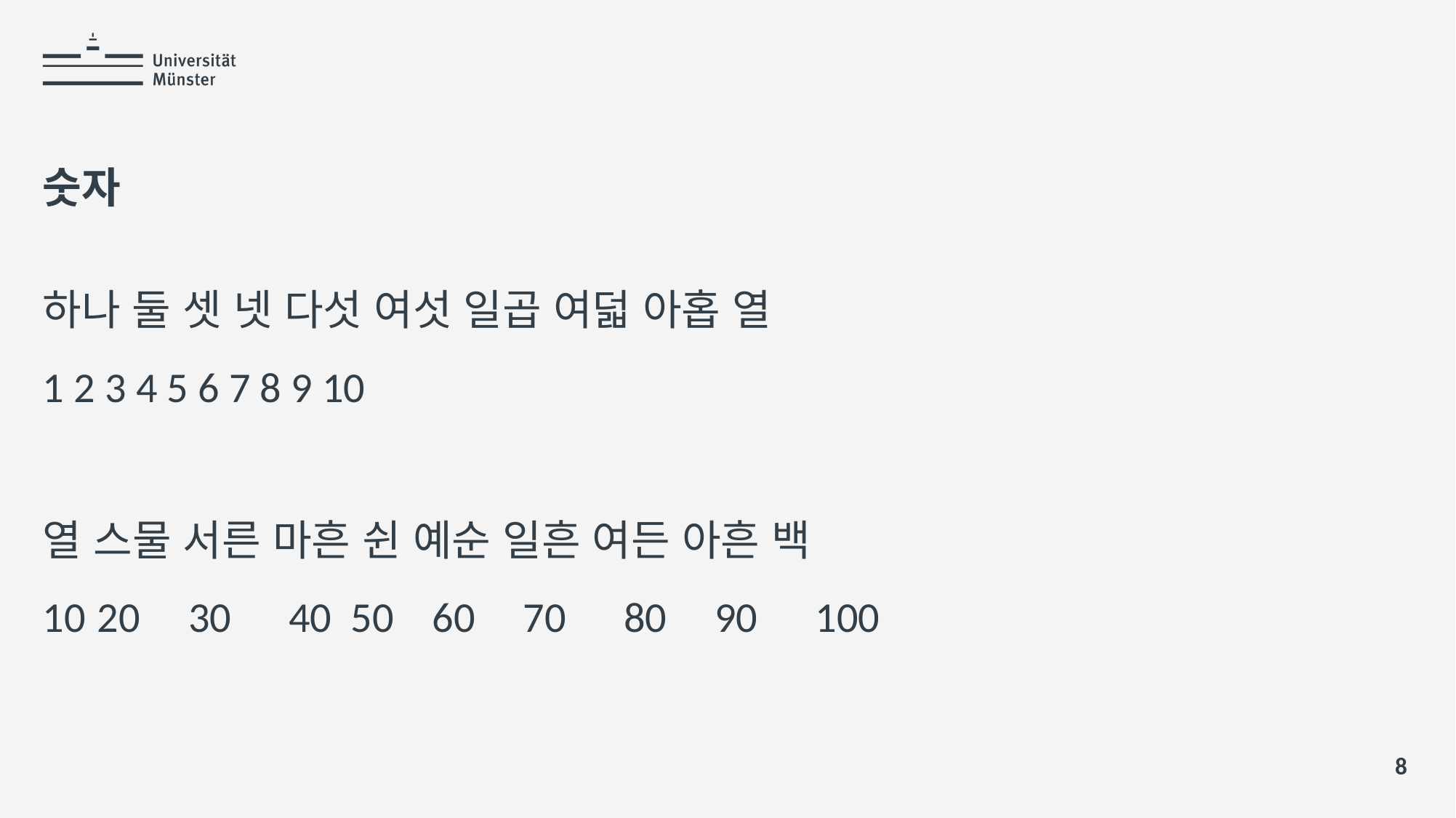

# 숫자
하나 둘 셋 넷 다섯 여섯 일곱 여덟 아홉 열
1 2 3 4 5 6 7 8 9 10

열 스물 서른 마흔 쉰 예순 일흔 여든 아흔 백
20     30      40  50    60     70      80     90      100

8